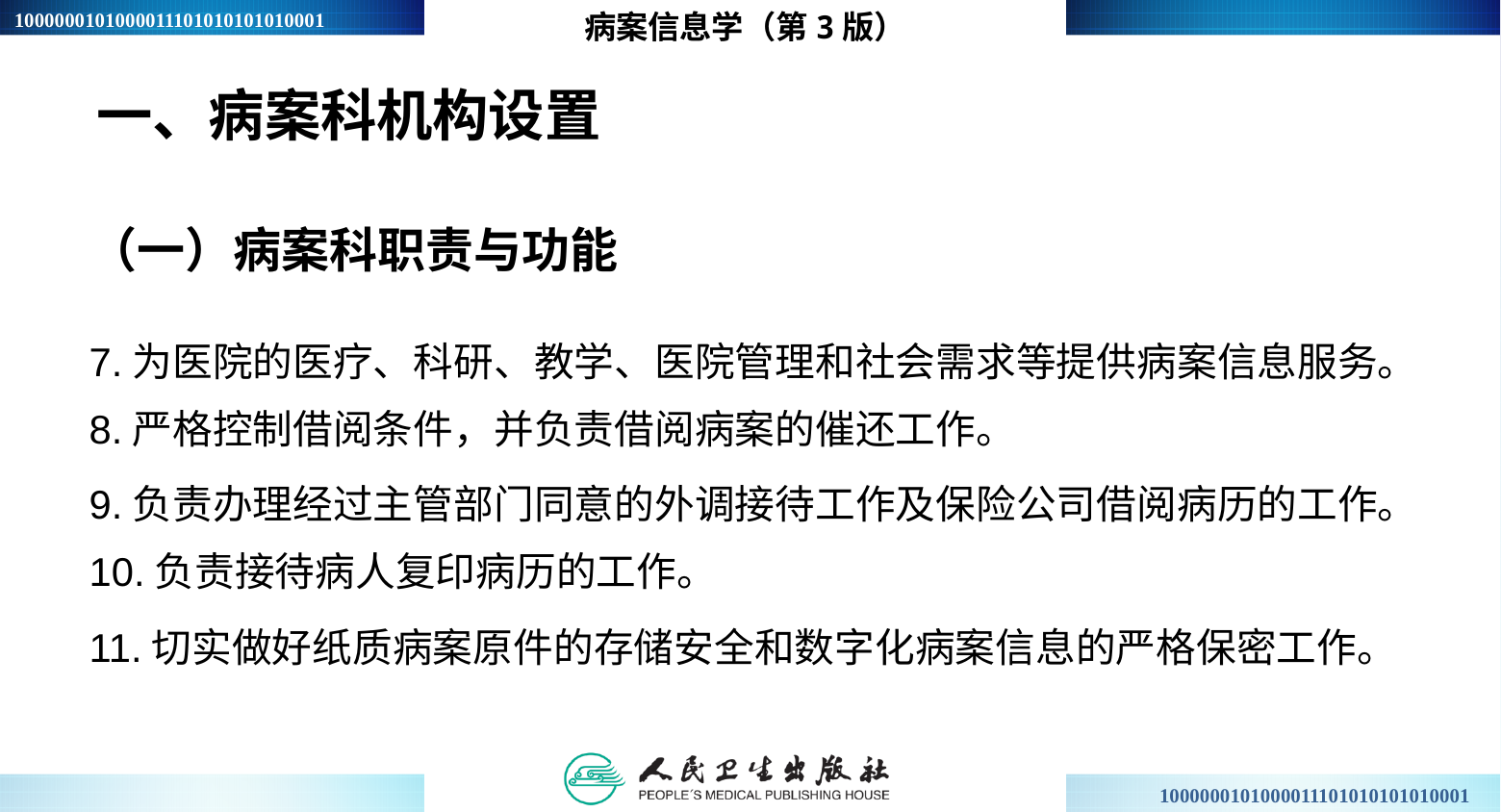

病案信息学（第3版）
一、病案科机构设置
（一）病案科职责与功能
7.为医院的医疗、科研、教学、医院管理和社会需求等提供病案信息服务。8.严格控制借阅条件，并负责借阅病案的催还工作。
9.负责办理经过主管部门同意的外调接待工作及保险公司借阅病历的工作。10.负责接待病人复印病历的工作。
11.切实做好纸质病案原件的存储安全和数字化病案信息的严格保密工作。